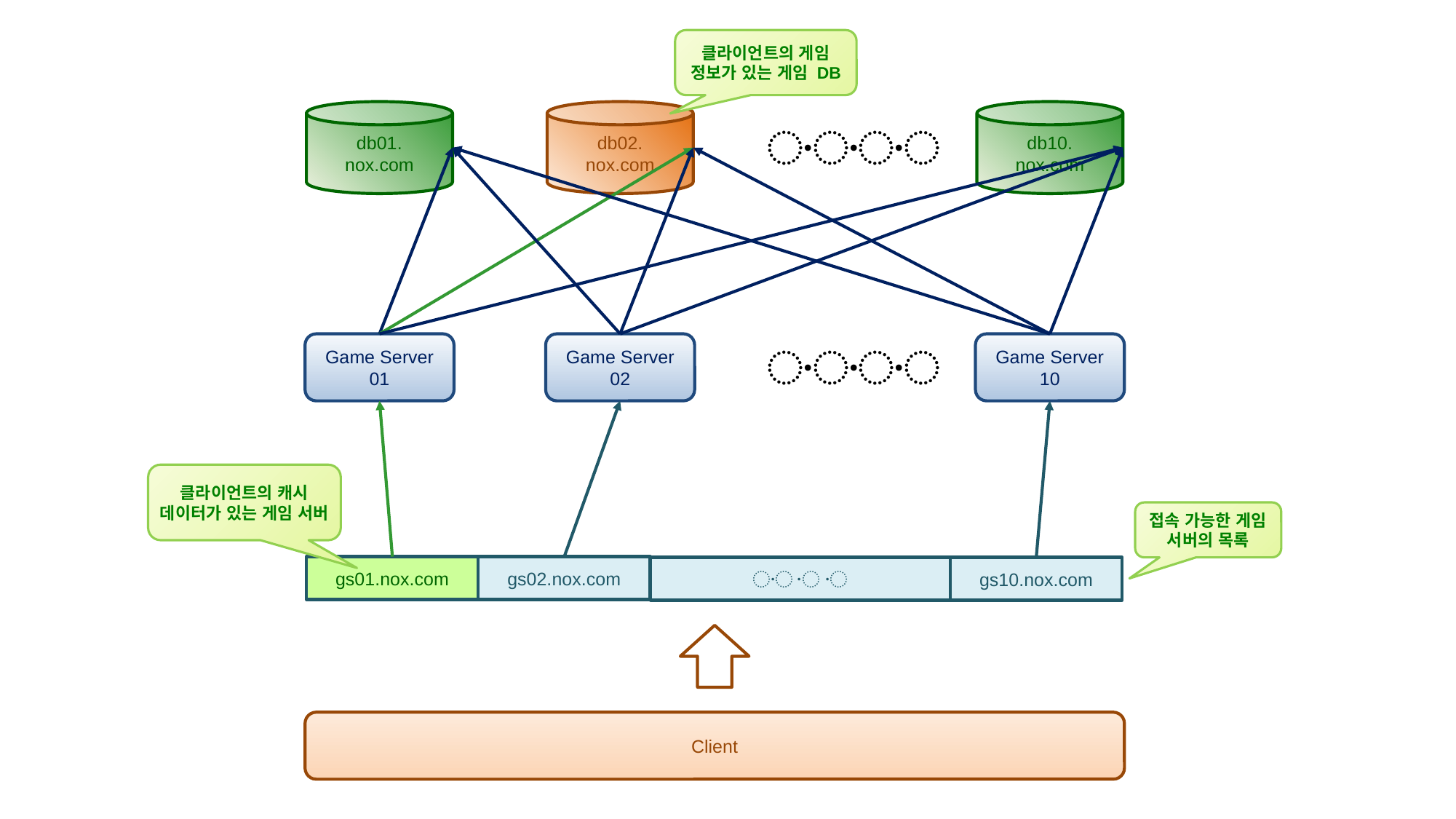

클라이언트의 게임 정보가 있는 게임 DB
db10.
nox.com
db01.
nox.com
db02.
nox.com
〮〮〮
Game Server 01
Game Server 02
Game Server 10
〮〮〮
클라이언트의 캐시 데이터가 있는 게임 서버
접속 가능한 게임 서버의 목록
gs01.nox.com
gs02.nox.com
〮 〮 〮
gs10.nox.com

Client